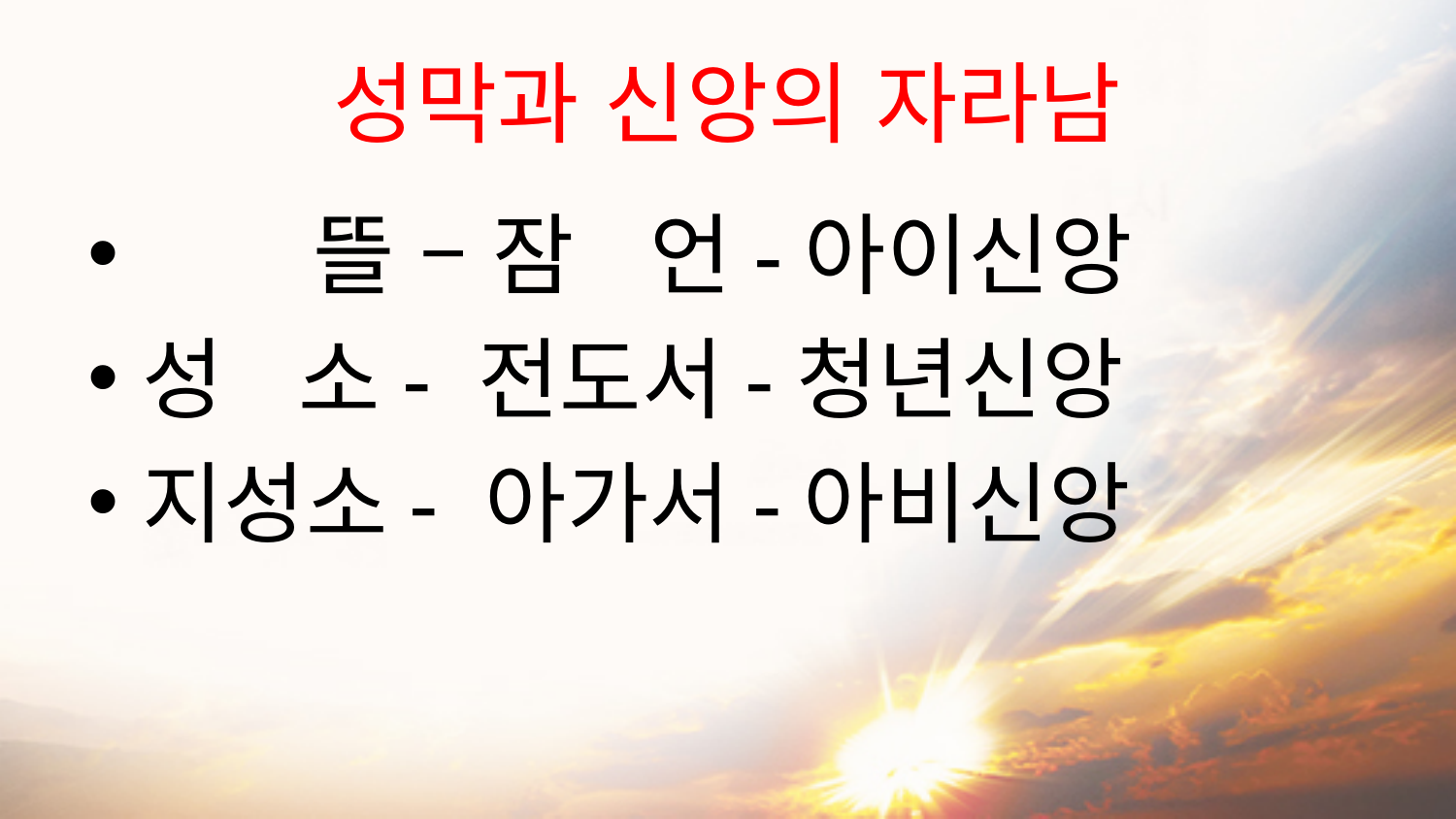

# 성막과 신앙의 자라남
      뜰 – 잠   언-아이신앙
성   소- 전도서-청년신앙
지성소- 아가서-아비신앙